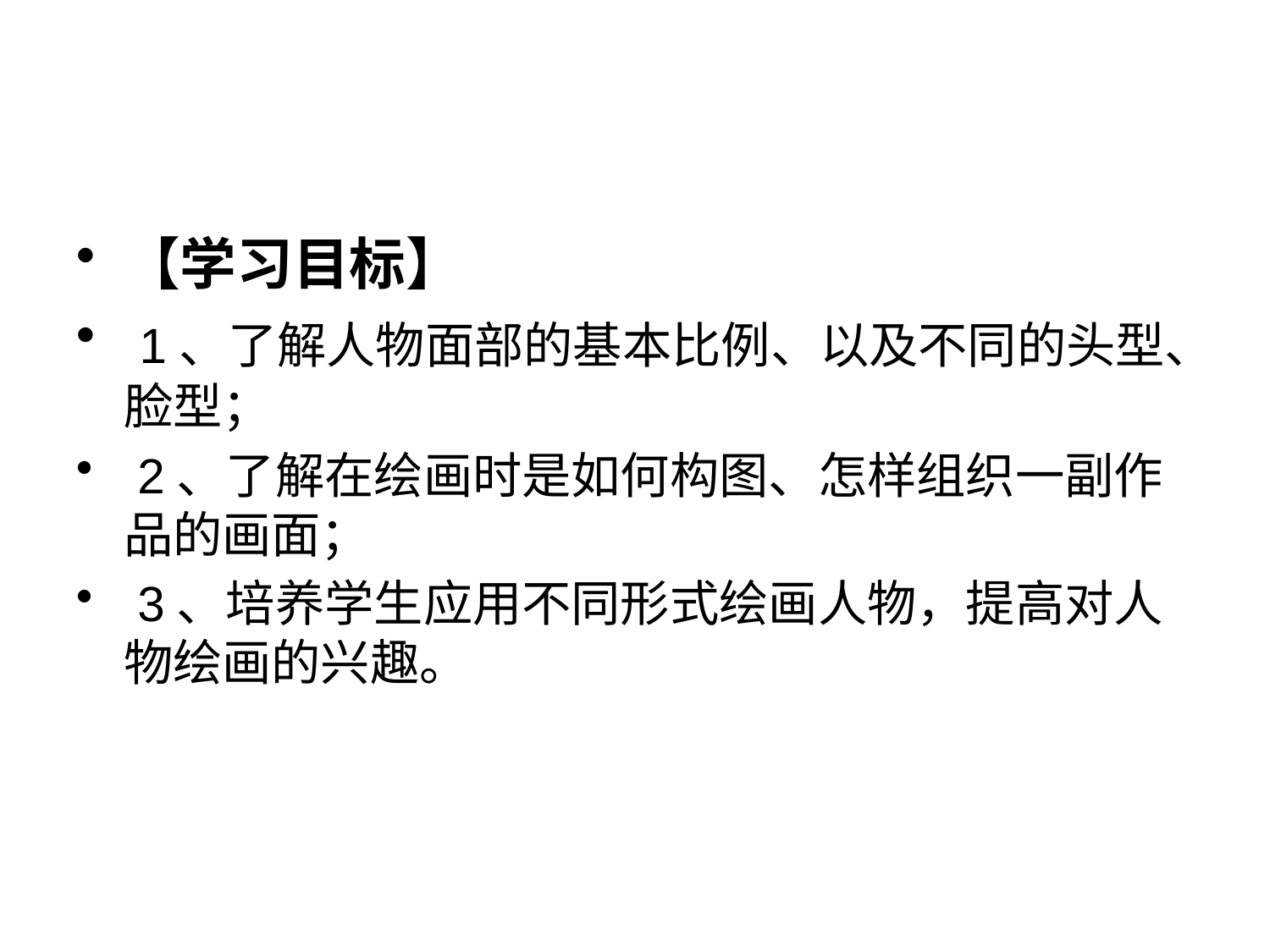

#
【学习目标】
 1、了解人物面部的基本比例、以及不同的头型、脸型；
 2、了解在绘画时是如何构图、怎样组织一副作品的画面；
 3、培养学生应用不同形式绘画人物，提高对人物绘画的兴趣。